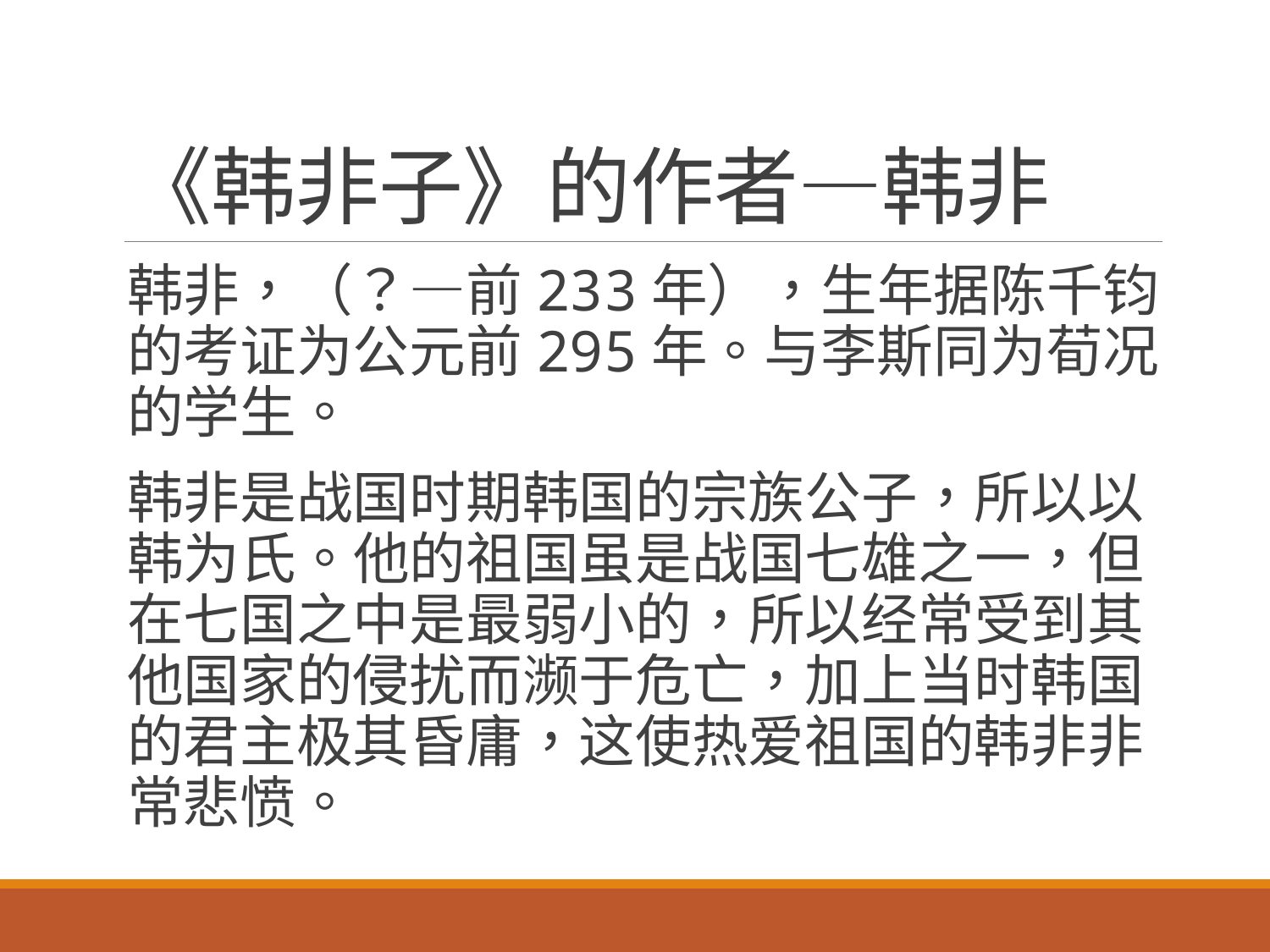

# 《韩非子》的作者—韩非
韩非，（？—前233年），生年据陈千钧的考证为公元前295年。与李斯同为荀况的学生。
韩非是战国时期韩国的宗族公子，所以以韩为氏。他的祖国虽是战国七雄之一，但在七国之中是最弱小的，所以经常受到其他国家的侵扰而濒于危亡，加上当时韩国的君主极其昏庸，这使热爱祖国的韩非非常悲愤。